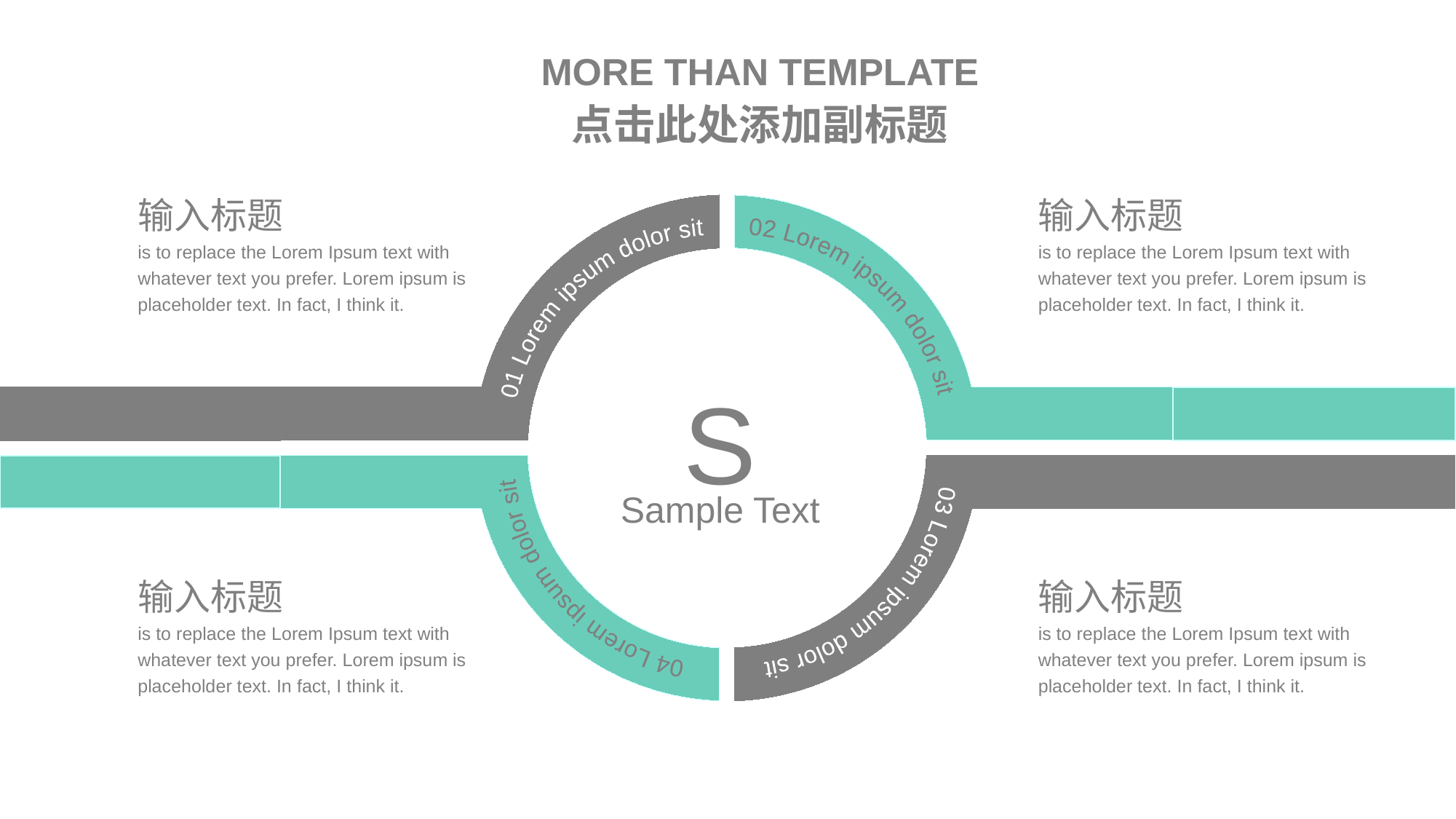

MORE THAN TEMPLATE
点击此处添加副标题
输入标题
is to replace the Lorem Ipsum text with whatever text you prefer. Lorem ipsum is placeholder text. In fact, I think it.
输入标题
is to replace the Lorem Ipsum text with whatever text you prefer. Lorem ipsum is placeholder text. In fact, I think it.

02 Lorem ipsum dolor sit
01 Lorem ipsum dolor sit
03 Lorem ipsum dolor sit
04 Lorem ipsum dolor sit
S

Sample Text
输入标题
is to replace the Lorem Ipsum text with whatever text you prefer. Lorem ipsum is placeholder text. In fact, I think it.
输入标题
is to replace the Lorem Ipsum text with whatever text you prefer. Lorem ipsum is placeholder text. In fact, I think it.